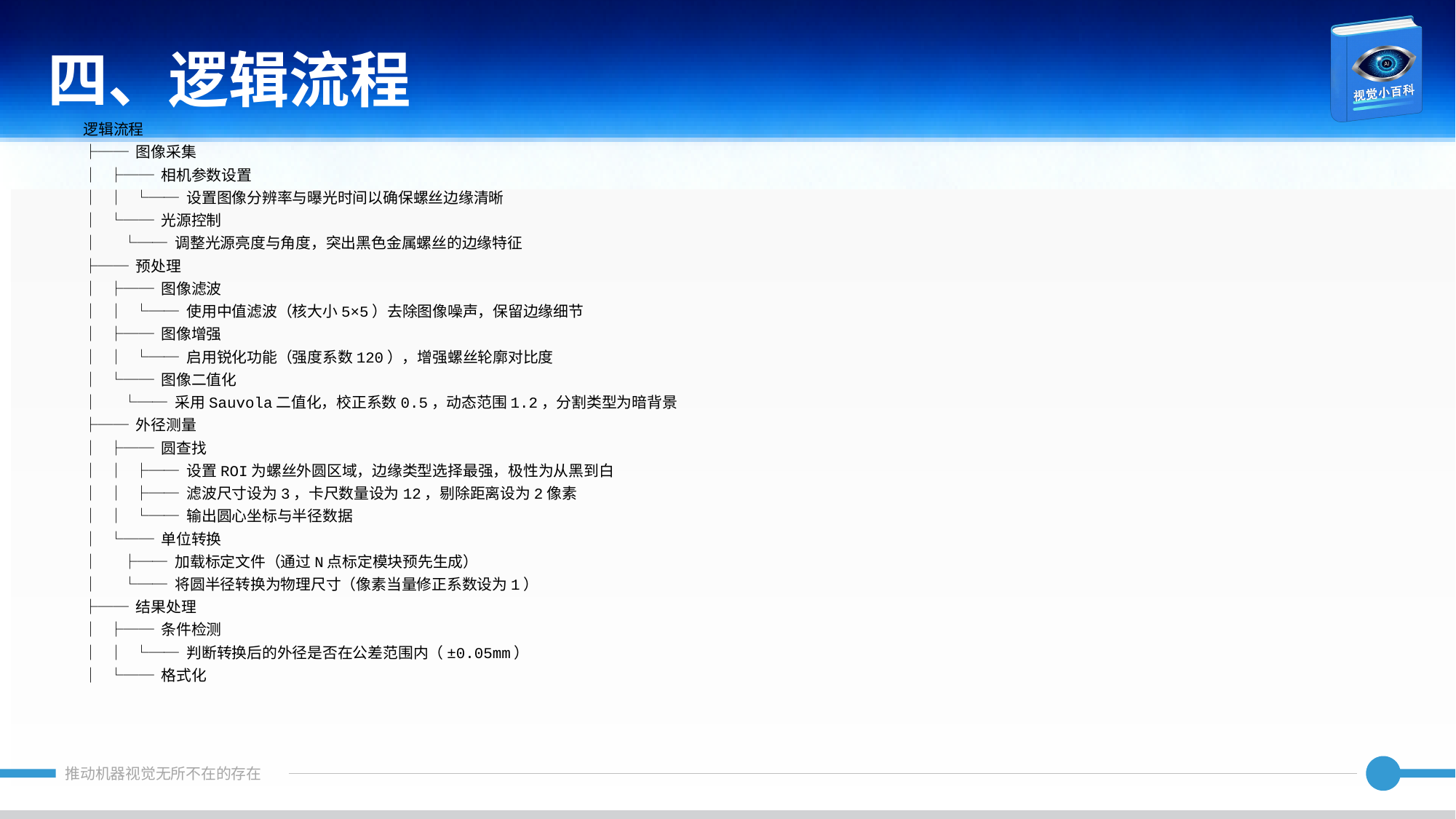

四、逻辑流程

逻辑流程
├── 图像采集
│   ├── 相机参数设置
│   │   └── 设置图像分辨率与曝光时间以确保螺丝边缘清晰
│   └── 光源控制
│       └── 调整光源亮度与角度，突出黑色金属螺丝的边缘特征
├── 预处理
│   ├── 图像滤波
│   │   └── 使用中值滤波（核大小5×5）去除图像噪声，保留边缘细节
│   ├── 图像增强
│   │   └── 启用锐化功能（强度系数120），增强螺丝轮廓对比度
│   └── 图像二值化
│       └── 采用Sauvola二值化，校正系数0.5，动态范围1.2，分割类型为暗背景
├── 外径测量
│   ├── 圆查找
│   │   ├── 设置ROI为螺丝外圆区域，边缘类型选择最强，极性为从黑到白
│   │   ├── 滤波尺寸设为3，卡尺数量设为12，剔除距离设为2像素
│   │   └── 输出圆心坐标与半径数据
│   └── 单位转换
│       ├── 加载标定文件（通过N点标定模块预先生成）
│       └── 将圆半径转换为物理尺寸（像素当量修正系数设为1）
├── 结果处理
│   ├── 条件检测
│   │   └── 判断转换后的外径是否在公差范围内（±0.05mm）
│   └── 格式化
8